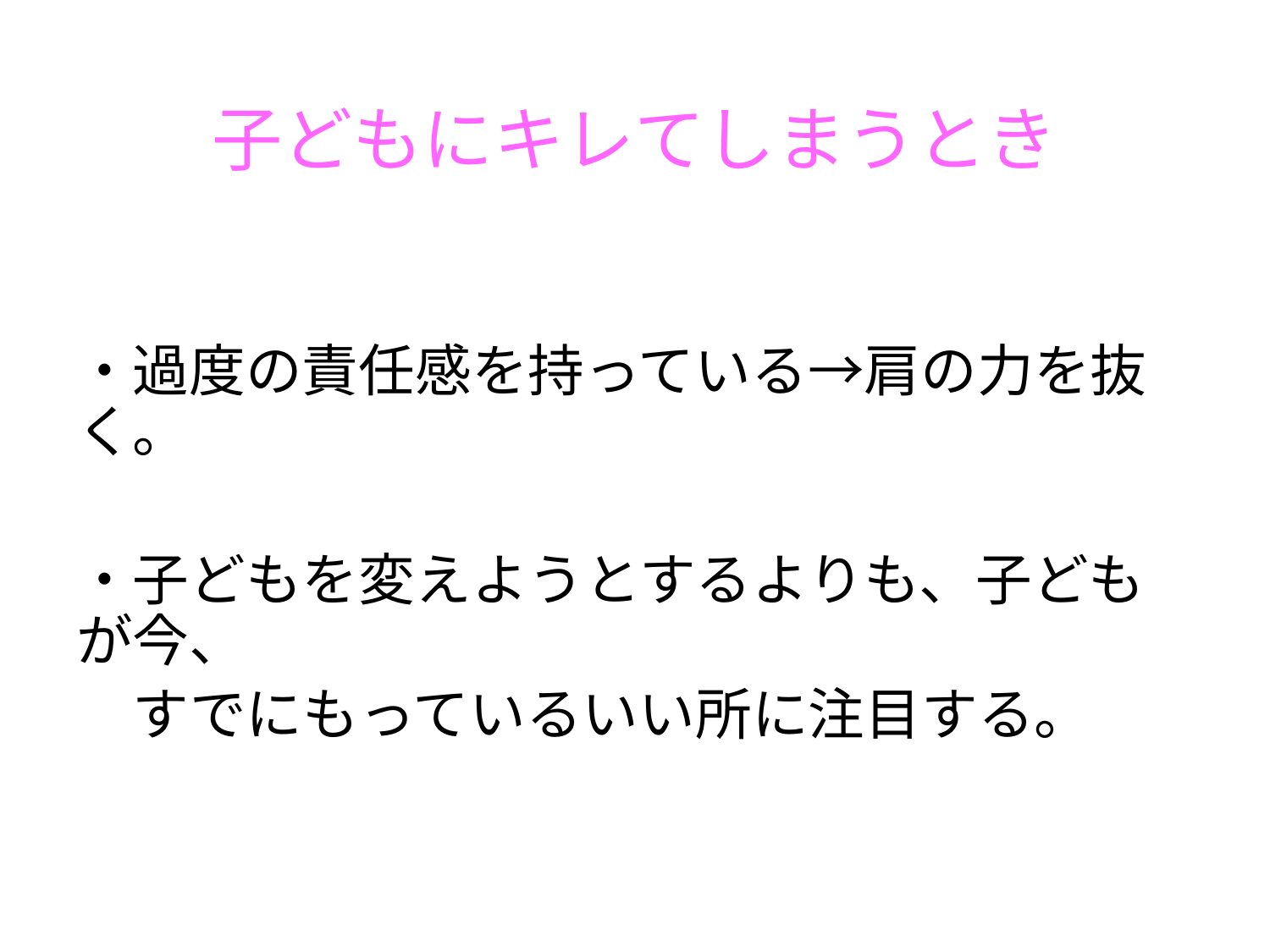

# 子どもにキレてしまうとき
・過度の責任感を持っている→肩の力を抜く。

・子どもを変えようとするよりも、子どもが今、
　すでにもっているいい所に注目する。